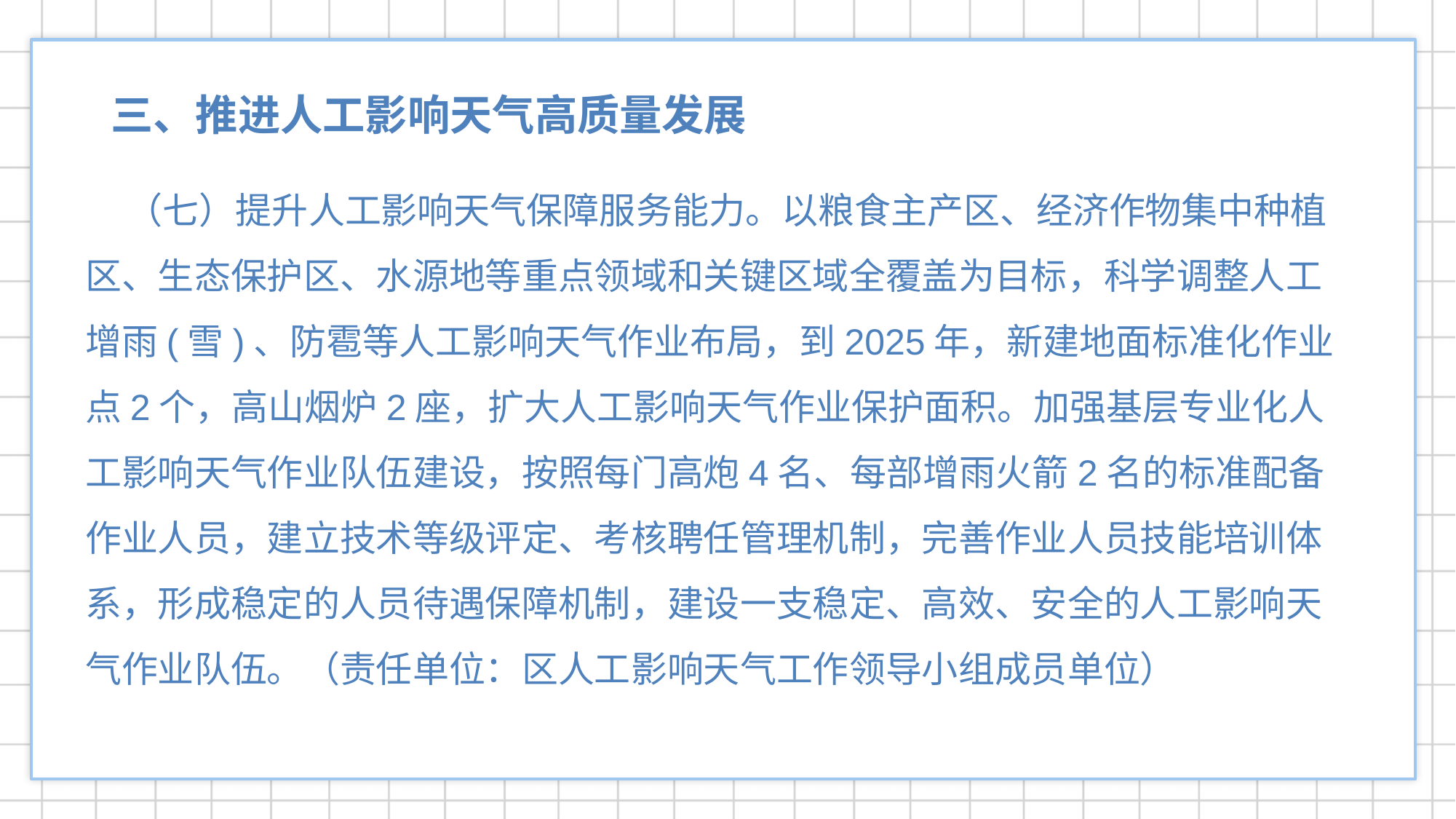

三、推进人工影响天气高质量发展
    （七）提升人工影响天气保障服务能力。以粮食主产区、经济作物集中种植区、生态保护区、水源地等重点领域和关键区域全覆盖为目标，科学调整人工增雨(雪)、防雹等人工影响天气作业布局，到2025年，新建地面标准化作业点2个，高山烟炉2座，扩大人工影响天气作业保护面积。加强基层专业化人工影响天气作业队伍建设，按照每门高炮4名、每部增雨火箭2名的标准配备作业人员，建立技术等级评定、考核聘任管理机制，完善作业人员技能培训体系，形成稳定的人员待遇保障机制，建设一支稳定、高效、安全的人工影响天气作业队伍。（责任单位：区人工影响天气工作领导小组成员单位）